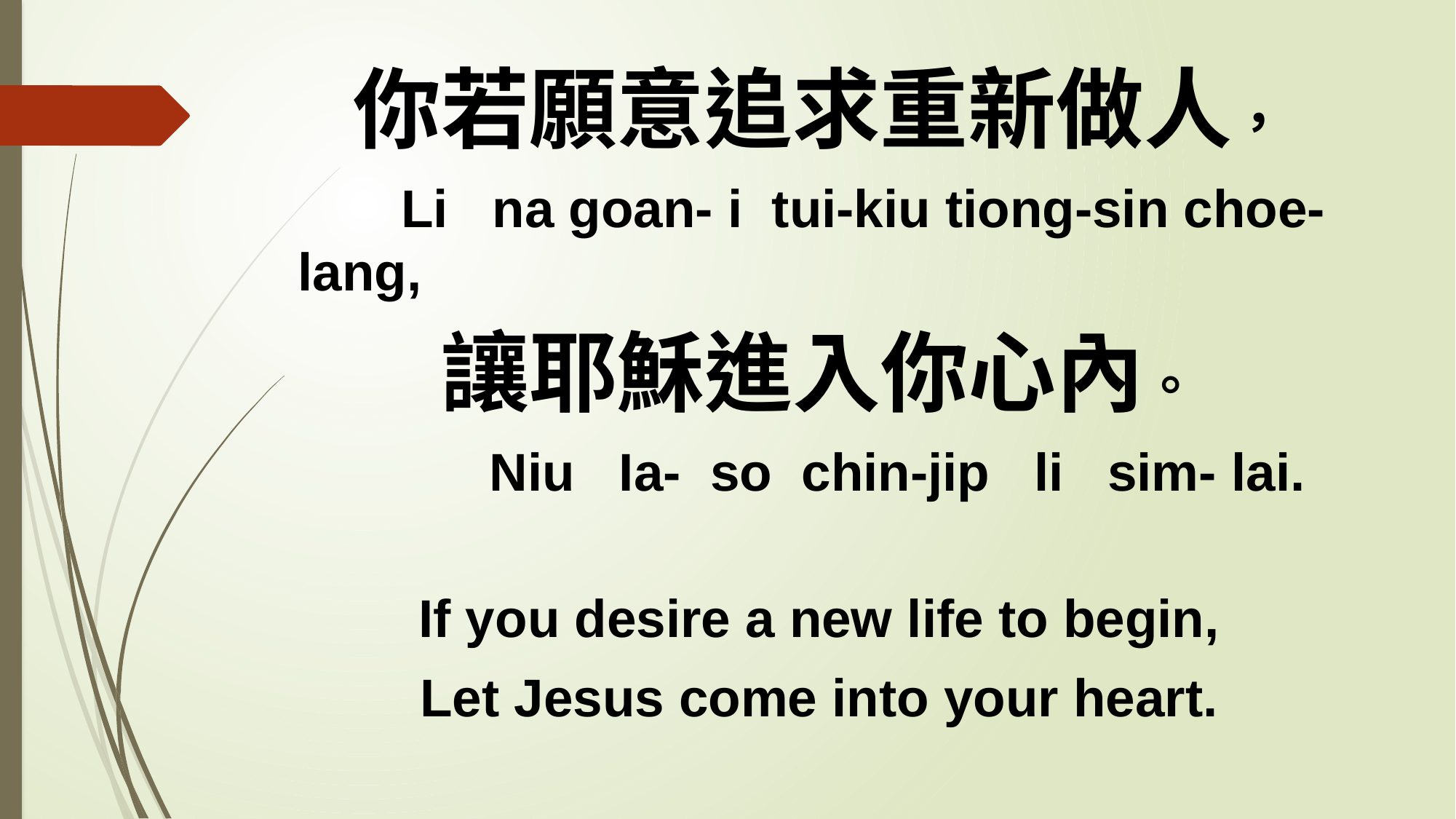

你若願意追求重新做人，
       Li   na goan- i  tui-kiu tiong-sin choe-lang,
讓耶穌進入你心內。
             Niu   Ia-  so  chin-jip   li   sim- lai.

If you desire a new life to begin,
Let Jesus come into your heart.